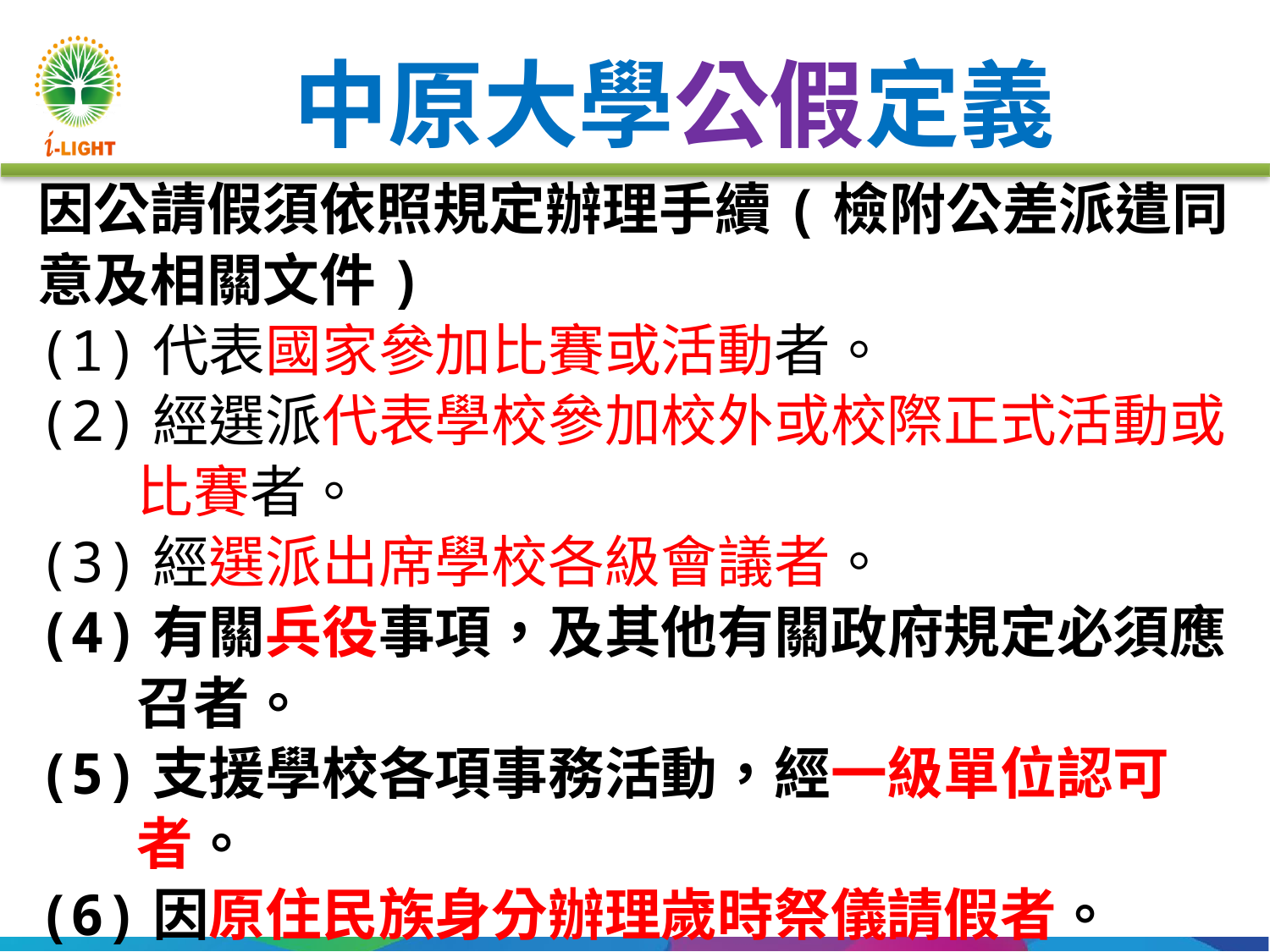

# 中原大學公假定義
因公請假須依照規定辦理手續(檢附公差派遣同意及相關文件)
(1)代表國家參加比賽或活動者。
(2)經選派代表學校參加校外或校際正式活動或比賽者。
(3)經選派出席學校各級會議者。
(4)有關兵役事項，及其他有關政府規定必須應召者。
(5)支援學校各項事務活動，經一級單位認可者。
(6)因原住民族身分辦理歲時祭儀請假者。